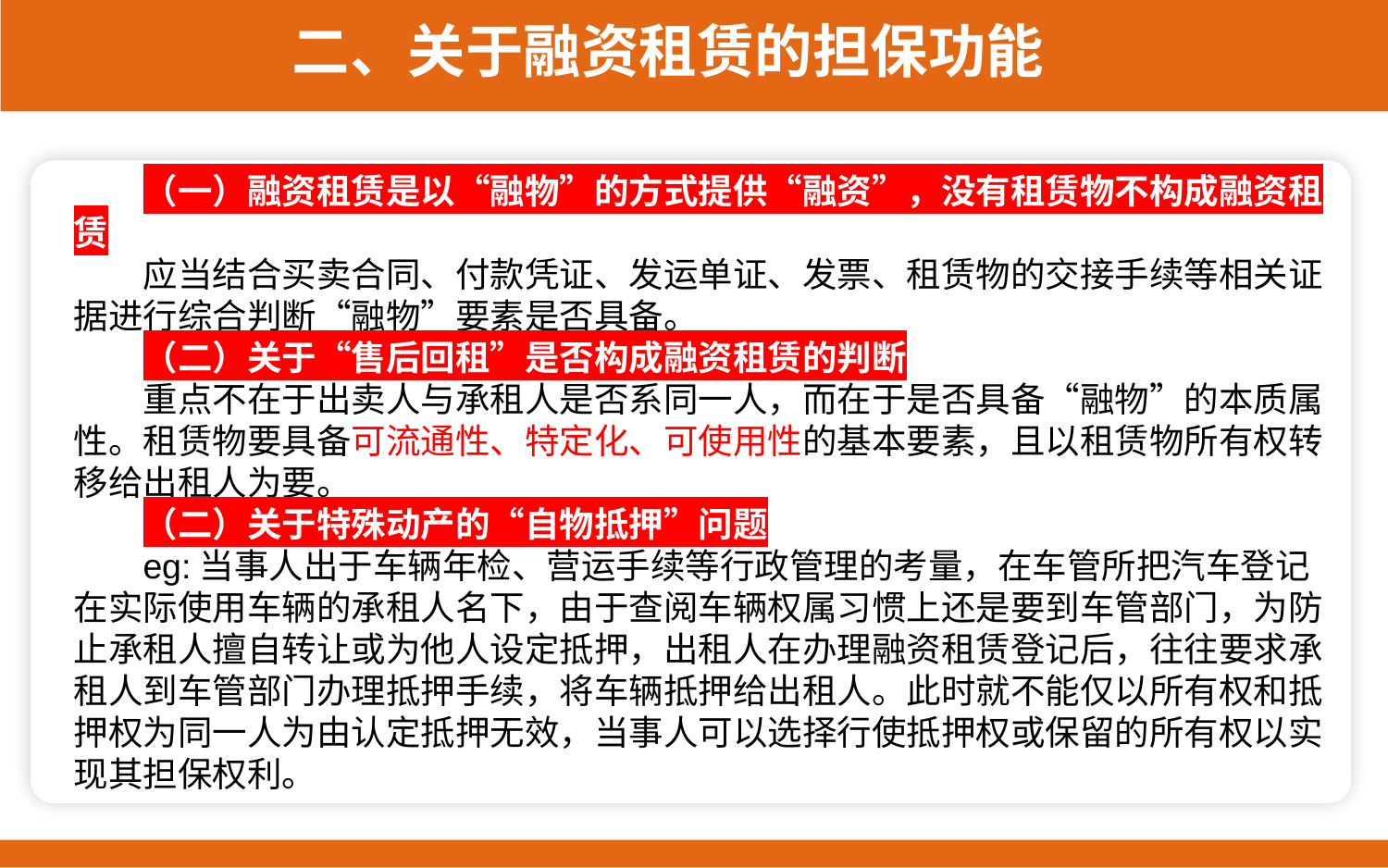

二、关于融资租赁的担保功能

（一）融资租赁是以“融物”的方式提供“融资”，没有租赁物不构成融资租赁
应当结合买卖合同、付款凭证、发运单证、发票、租赁物的交接手续等相关证据进行综合判断“融物”要素是否具备。
（二）关于“售后回租”是否构成融资租赁的判断
重点不在于出卖人与承租人是否系同一人，而在于是否具备“融物”的本质属性。租赁物要具备可流通性、特定化、可使用性的基本要素，且以租赁物所有权转移给出租人为要。
（二）关于特殊动产的“自物抵押”问题
eg:当事人出于车辆年检、营运手续等行政管理的考量，在车管所把汽车登记在实际使用车辆的承租人名下，由于查阅车辆权属习惯上还是要到车管部门，为防止承租人擅自转让或为他人设定抵押，出租人在办理融资租赁登记后，往往要求承租人到车管部门办理抵押手续，将车辆抵押给出租人。此时就不能仅以所有权和抵押权为同一人为由认定抵押无效，当事人可以选择行使抵押权或保留的所有权以实现其担保权利。